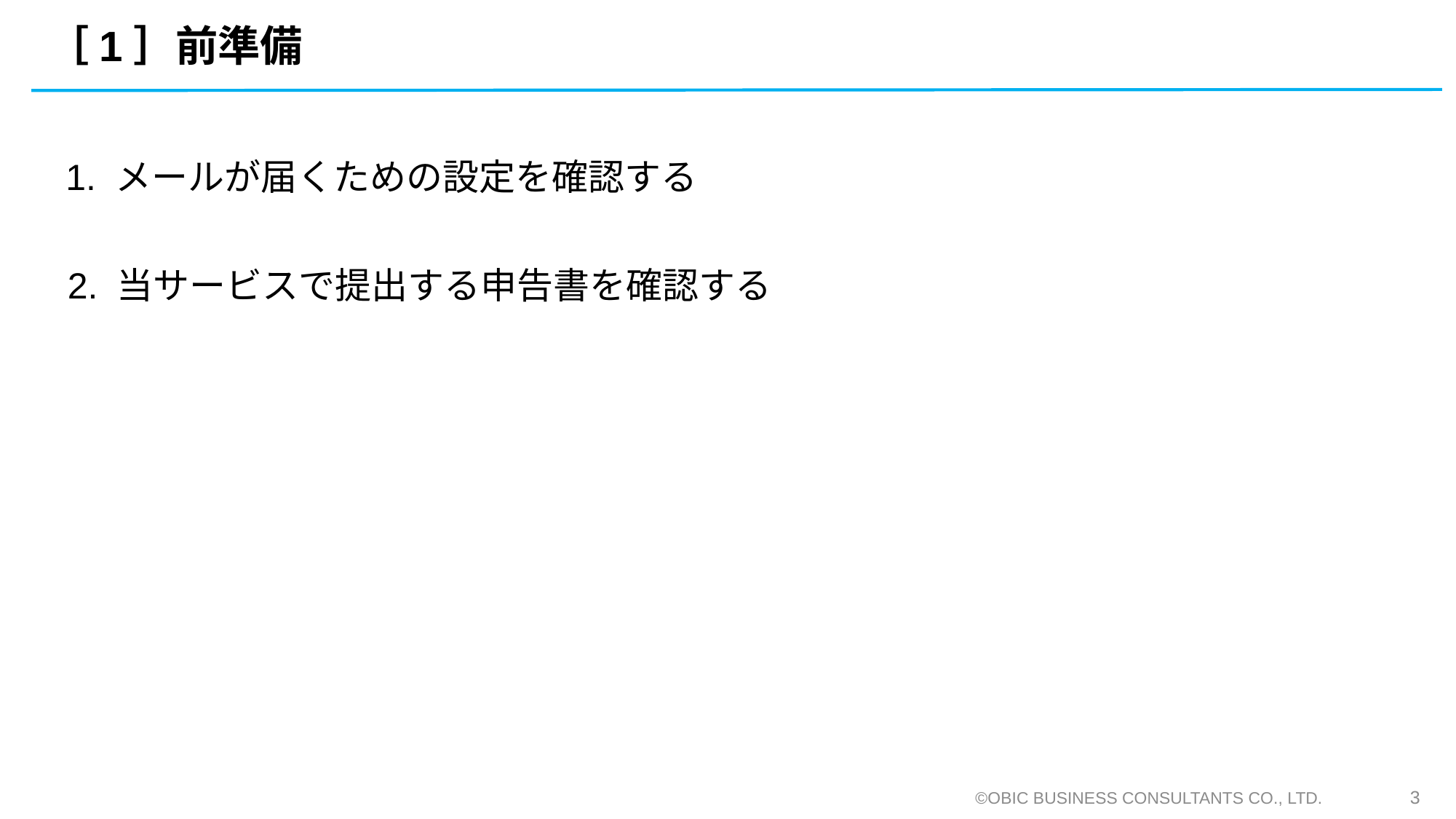

# ［1］前準備

 1. メールが届くための設定を確認する

 2. 当サービスで提出する申告書を確認する
©OBIC BUSINESS CONSULTANTS CO., LTD.
3